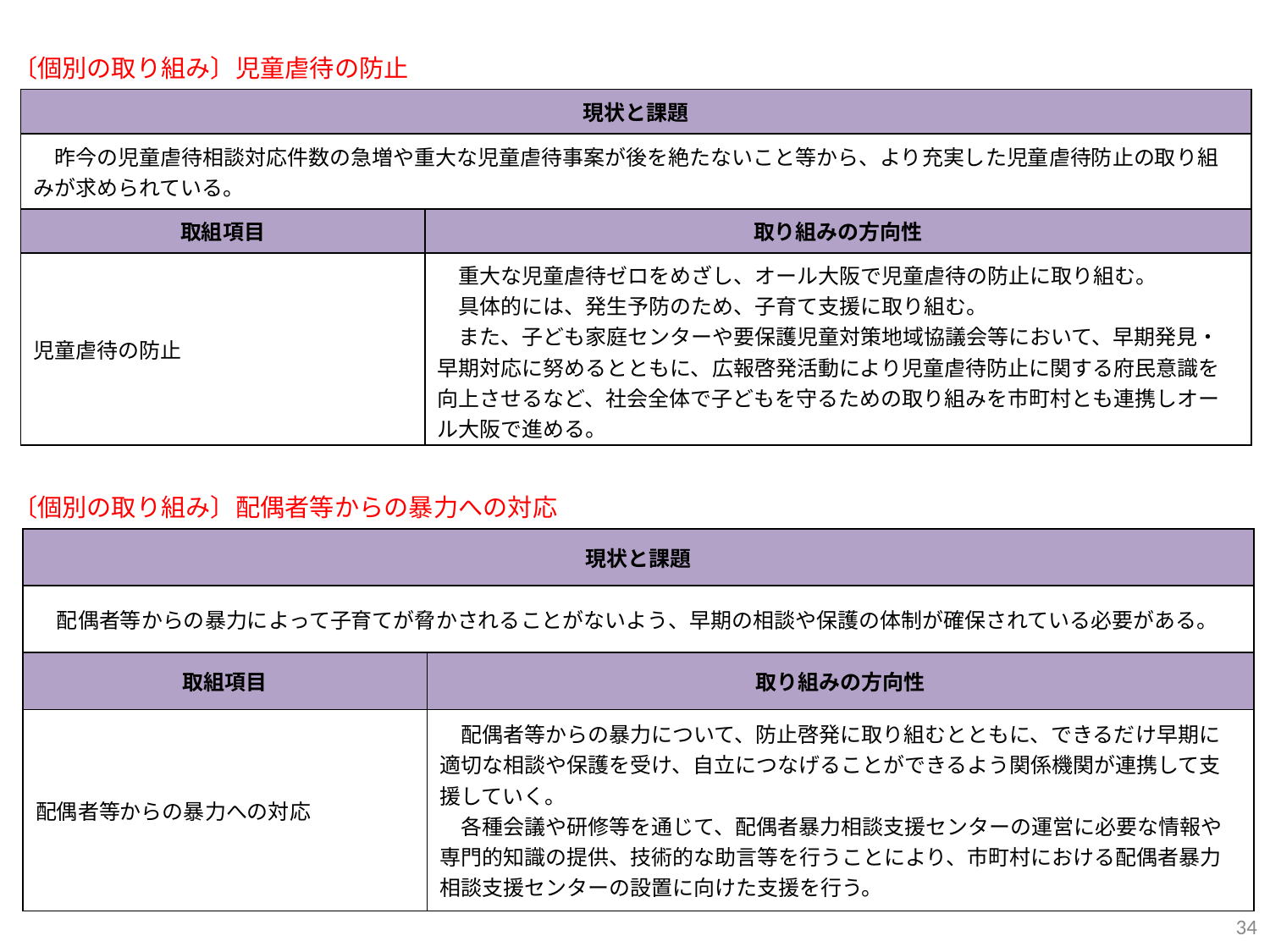

〔個別の取り組み〕児童虐待の防止
| 現状と課題 |  |
| --- | --- |
| 昨今の児童虐待相談対応件数の急増や重大な児童虐待事案が後を絶たないこと等から、より充実した児童虐待防止の取り組みが求められている。 |  |
| 取組項目 | 取り組みの方向性 |
| 児童虐待の防止 | 重大な児童虐待ゼロをめざし、オール大阪で児童虐待の防止に取り組む。 　具体的には、発生予防のため、子育て支援に取り組む。 　また、子ども家庭センターや要保護児童対策地域協議会等において、早期発見・早期対応に努めるとともに、広報啓発活動により児童虐待防止に関する府民意識を向上させるなど、社会全体で子どもを守るための取り組みを市町村とも連携しオール大阪で進める。 |
〔個別の取り組み〕配偶者等からの暴力への対応

| 現状と課題 |  |
| --- | --- |
| 配偶者等からの暴力によって子育てが脅かされることがないよう、早期の相談や保護の体制が確保されている必要がある。 |  |
| 取組項目 | 取り組みの方向性 |
| 配偶者等からの暴力への対応 | 配偶者等からの暴力について、防止啓発に取り組むとともに、できるだけ早期に適切な相談や保護を受け、自立につなげることができるよう関係機関が連携して支援していく。 　各種会議や研修等を通じて、配偶者暴力相談支援センターの運営に必要な情報や専門的知識の提供、技術的な助言等を行うことにより、市町村における配偶者暴力相談支援センターの設置に向けた支援を行う。 |
34